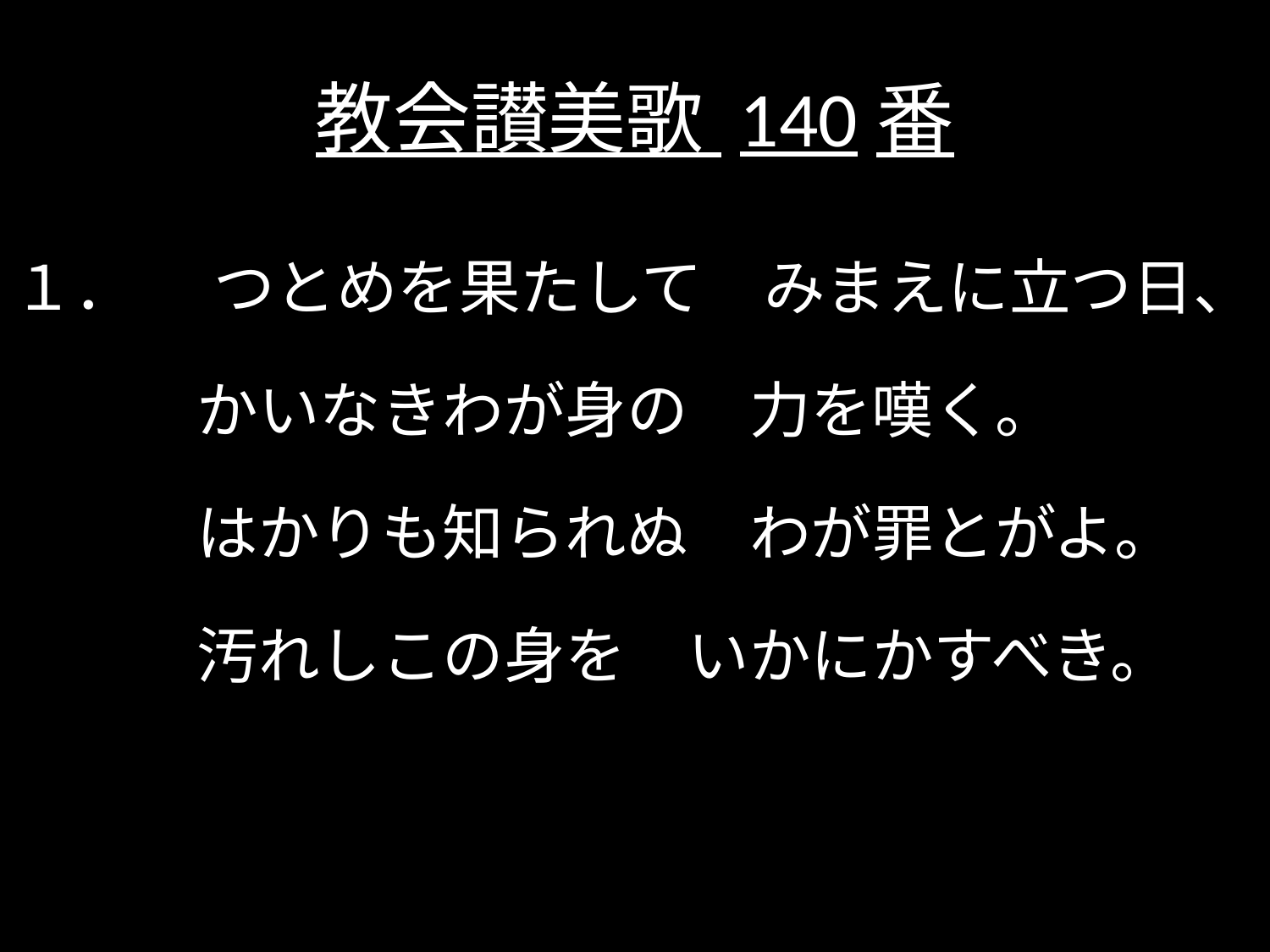

# 教会讃美歌 140番
１．	つとめを果たして　みまえに立つ日、
　　　かいなきわが身の　力を嘆く。
　　　はかりも知られぬ　わが罪とがよ。
　　　汚れしこの身を　いかにかすべき。